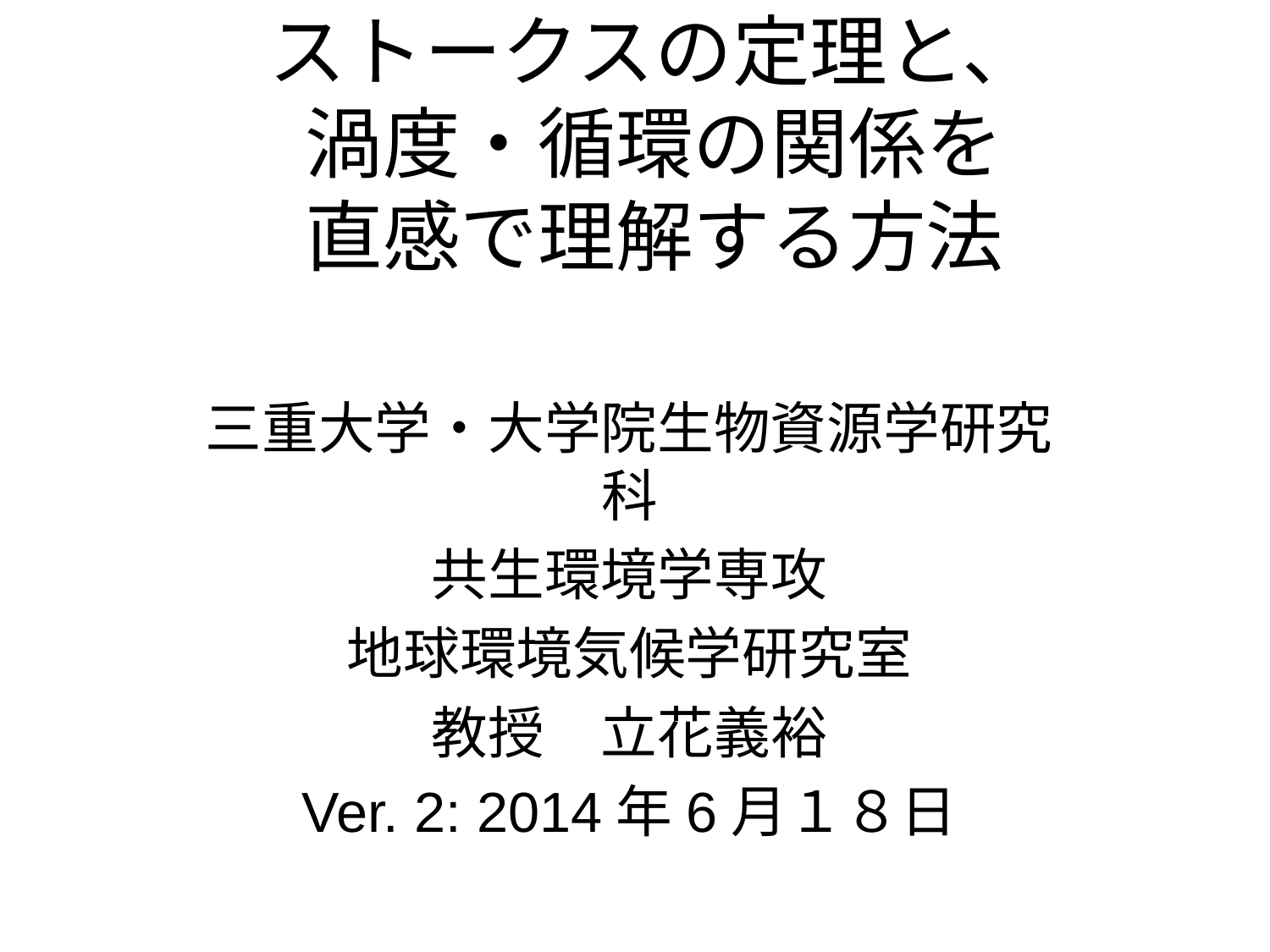

# ストークスの定理と、 渦度・循環の関係を 直感で理解する方法
三重大学・大学院生物資源学研究科
共生環境学専攻
地球環境気候学研究室
教授　立花義裕
Ver. 2: 2014年6月１８日